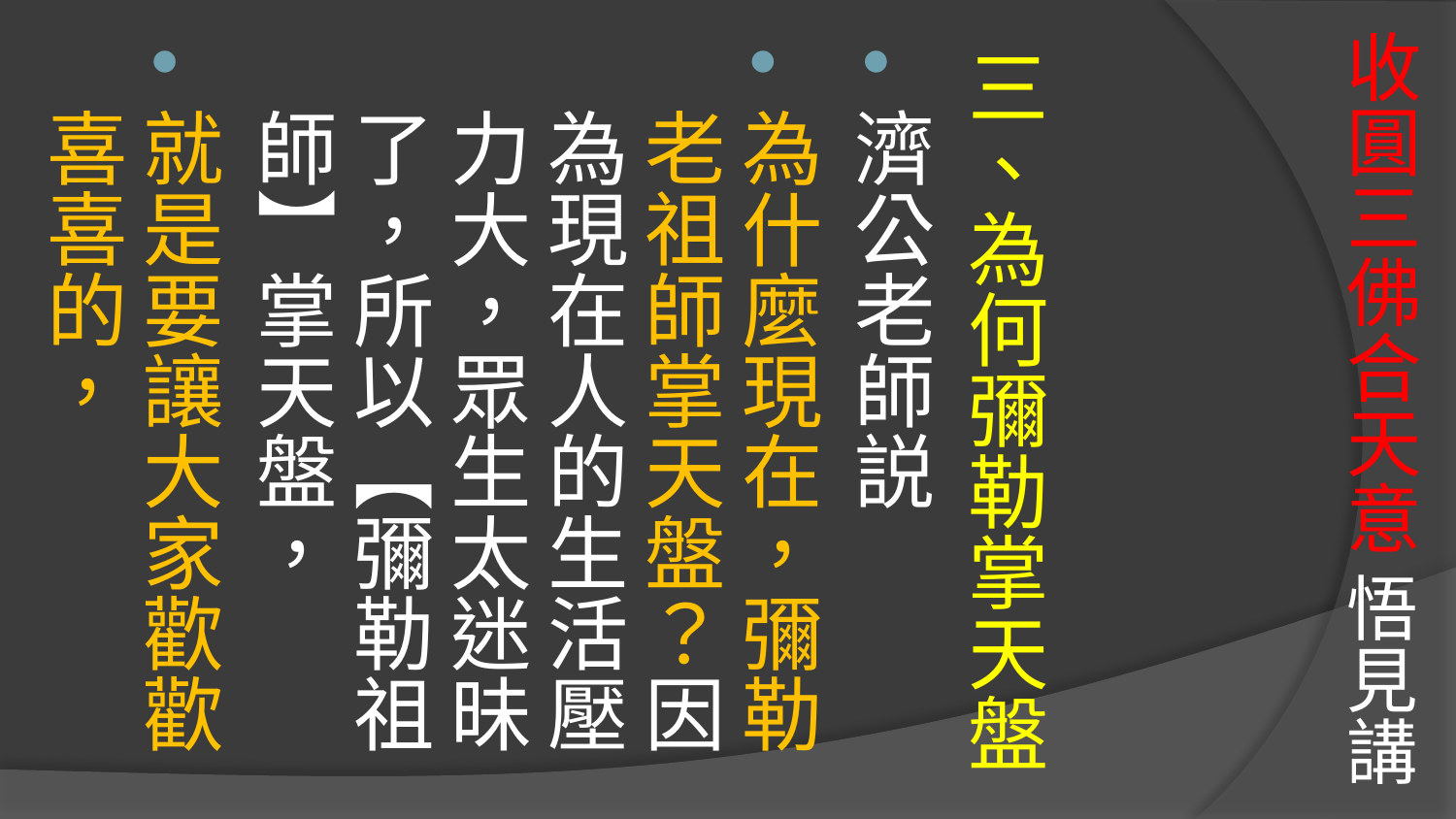

# 收圓三佛合天意 悟見講
三、為何彌勒掌天盤
濟公老師説
為什麼現在，彌勒老祖師掌天盤？因為現在人的生活壓力大，眾生太迷昧了，所以【彌勒祖師】掌天盤，
就是要讓大家歡歡喜喜的，